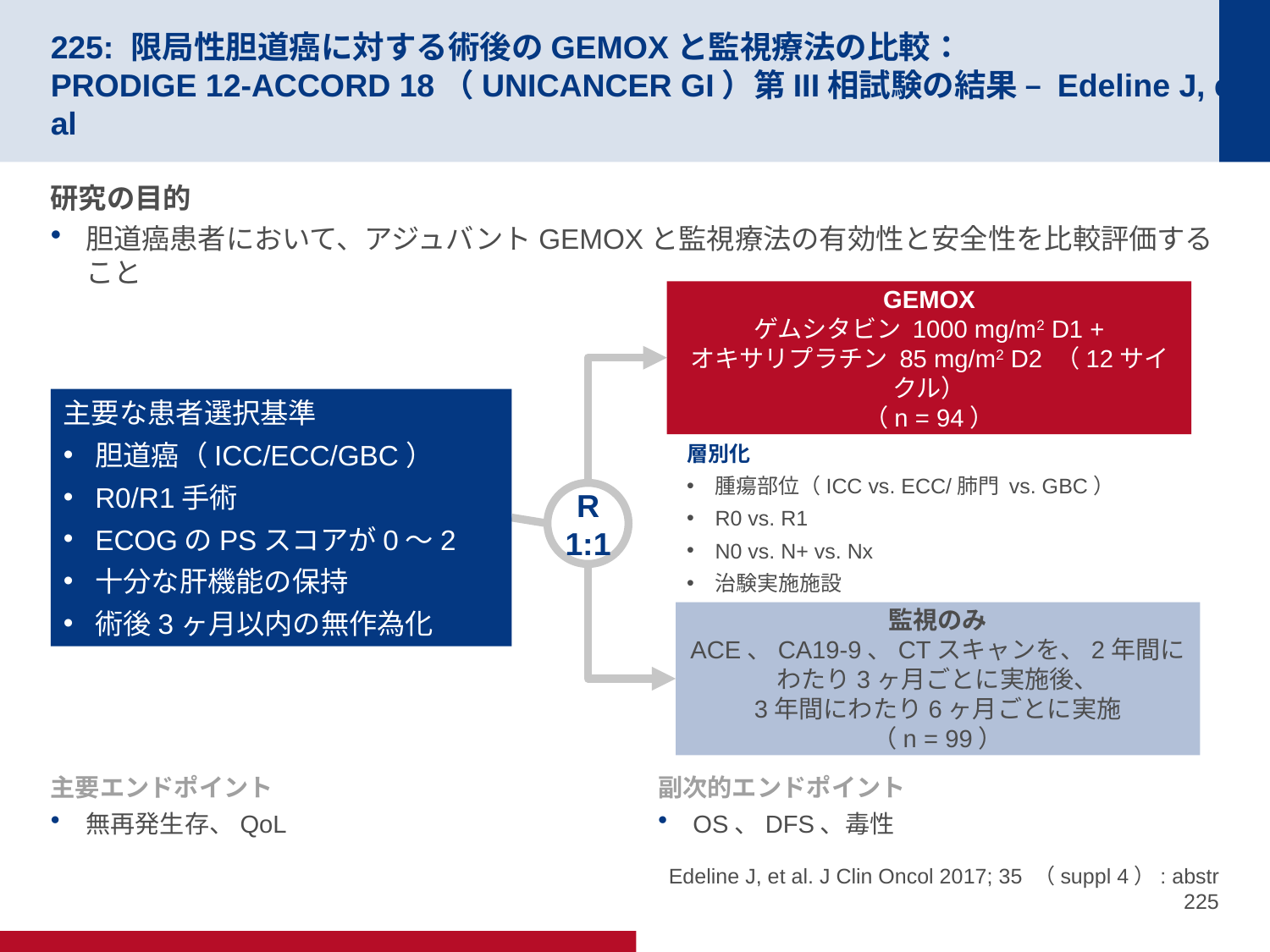

# 225: 限局性胆道癌に対する術後のGEMOXと監視療法の比較： PRODIGE 12-ACCORD 18（UNICANCER GI）第III相試験の結果 – Edeline J, et al
研究の目的
胆道癌患者において、アジュバントGEMOXと監視療法の有効性と安全性を比較評価すること
GEMOX
ゲムシタビン 1000 mg/m2 D1 +
オキサリプラチン 85 mg/m2 D2 （12サイクル）
（n = 94）
主要な患者選択基準
胆道癌（ICC/ECC/GBC）
R0/R1手術
ECOGのPSスコアが0～2
十分な肝機能の保持
術後3ヶ月以内の無作為化
層別化
腫瘍部位（ICC vs. ECC/肺門 vs. GBC）
R0 vs. R1
N0 vs. N+ vs. Nx
治験実施施設
R
1:1
監視のみ
ACE、CA19-9、CTスキャンを、2年間にわたり3ヶ月ごとに実施後、
3年間にわたり6ヶ月ごとに実施
（n = 99）
主要エンドポイント
無再発生存、QoL

副次的エンドポイント
OS、DFS、毒性
Edeline J, et al. J Clin Oncol 2017; 35 （suppl 4）: abstr 225